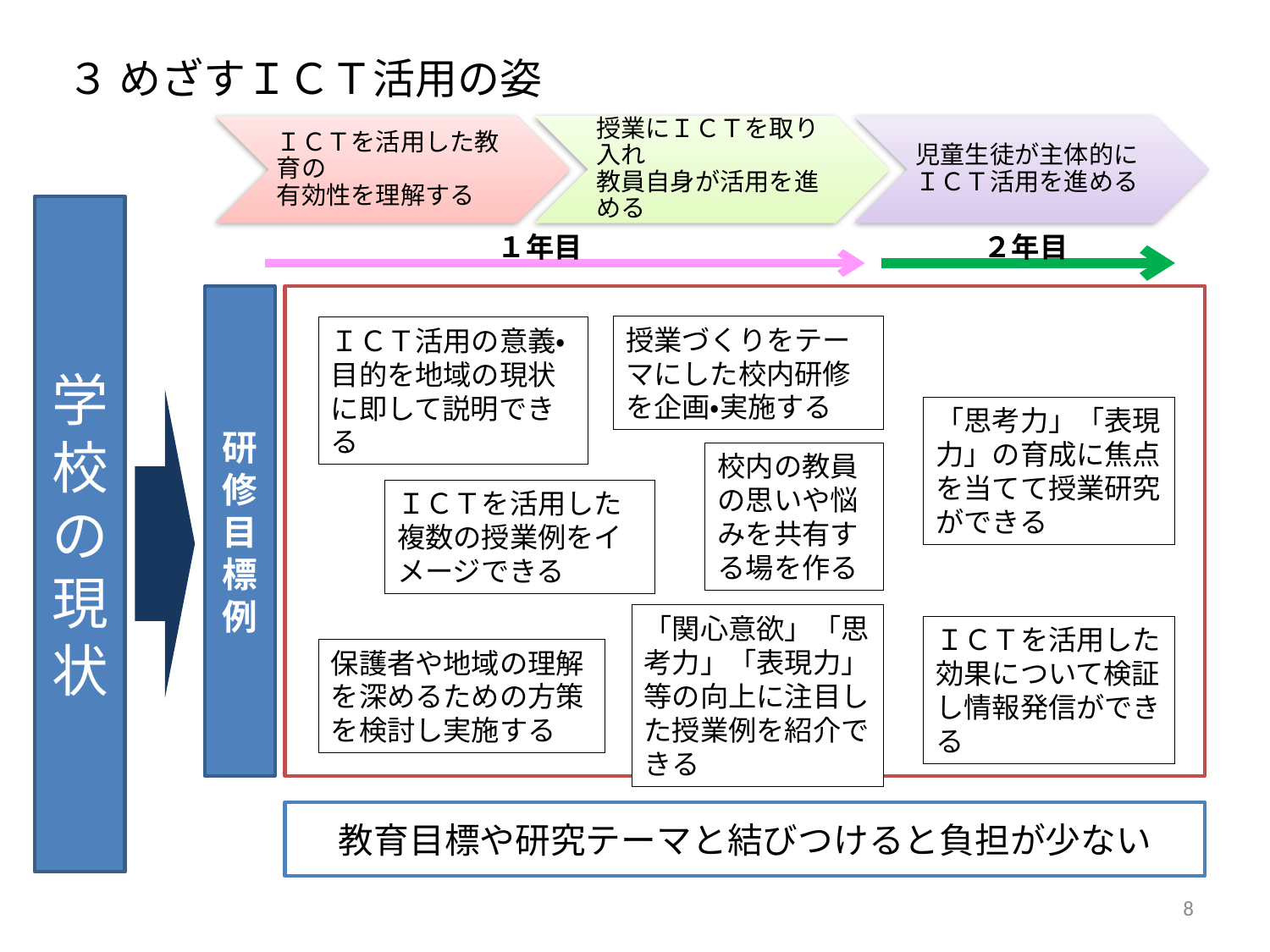

３ めざすＩＣＴ活用の姿
ＩＣＴを活用した教育の
有効性を理解する
授業にＩＣＴを取り入れ
教員自身が活用を進める
児童生徒が主体的に
ＩＣＴ活用を進める
学
校
の
現
状
１年目
２年目

研修目標例
授業づくりをテーマにした校内研修を企画・実施する
ＩＣＴ活用の意義・目的を地域の現状に即して説明できる
「思考力」「表現力」の育成に焦点を当てて授業研究ができる
校内の教員の思いや悩みを共有する場を作る
ＩＣＴを活用した複数の授業例をイメージできる
「関心意欲」「思考力」「表現力」等の向上に注目した授業例を紹介できる
ＩＣＴを活用した効果について検証し情報発信ができる
保護者や地域の理解を深めるための方策を検討し実施する

教育目標や研究テーマと結びつけると負担が少ない
8